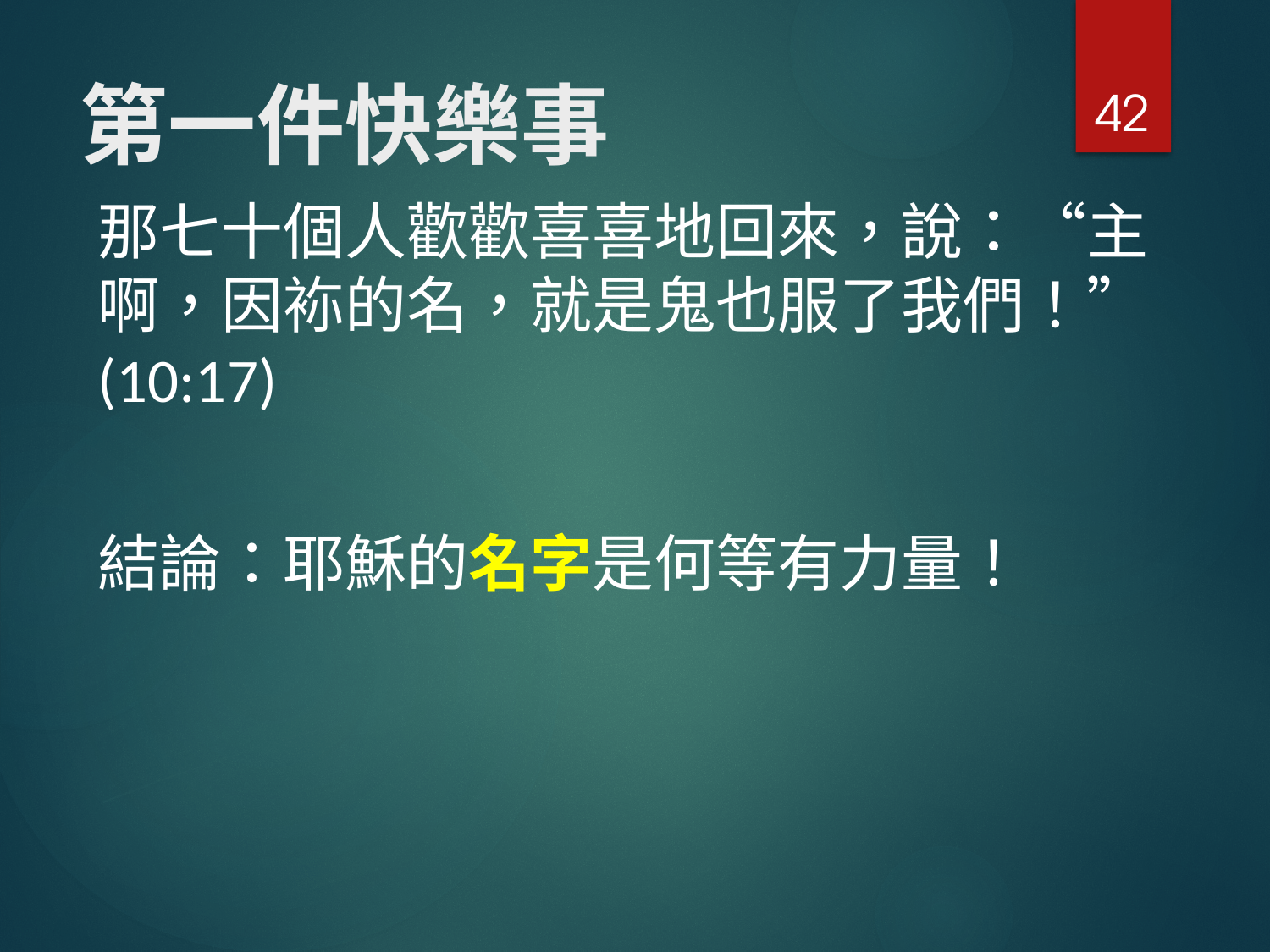

42
# 第一件快樂事
那七十個人歡歡喜喜地回來，說：“主啊，因袮的名，就是鬼也服了我們！” (10:17)

結論：耶穌的名字是何等有力量！